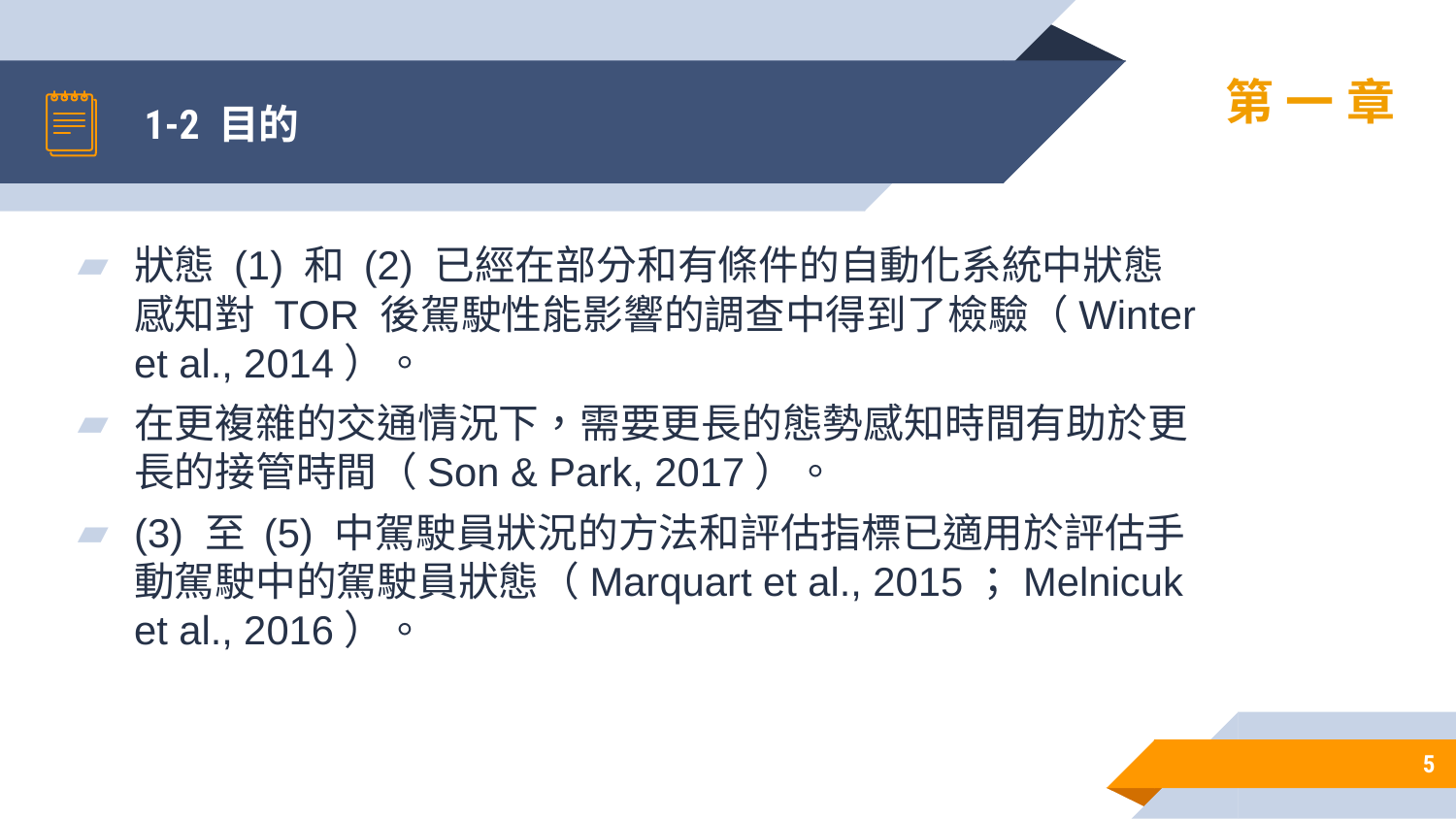

# 1-2 目的
第一章

狀態 (1) 和 (2) 已經在部分和有條件的自動化系統中狀態感知對 TOR 後駕駛性能影響的調查中得到了檢驗（Winter et al., 2014）。
在更複雜的交通情況下，需要更長的態勢感知時間有助於更長的接管時間（Son & Park, 2017）。
(3) 至 (5) 中駕駛員狀況的方法和評估指標已適用於評估手動駕駛中的駕駛員狀態（Marquart et al., 2015；Melnicuk et al., 2016）。

5